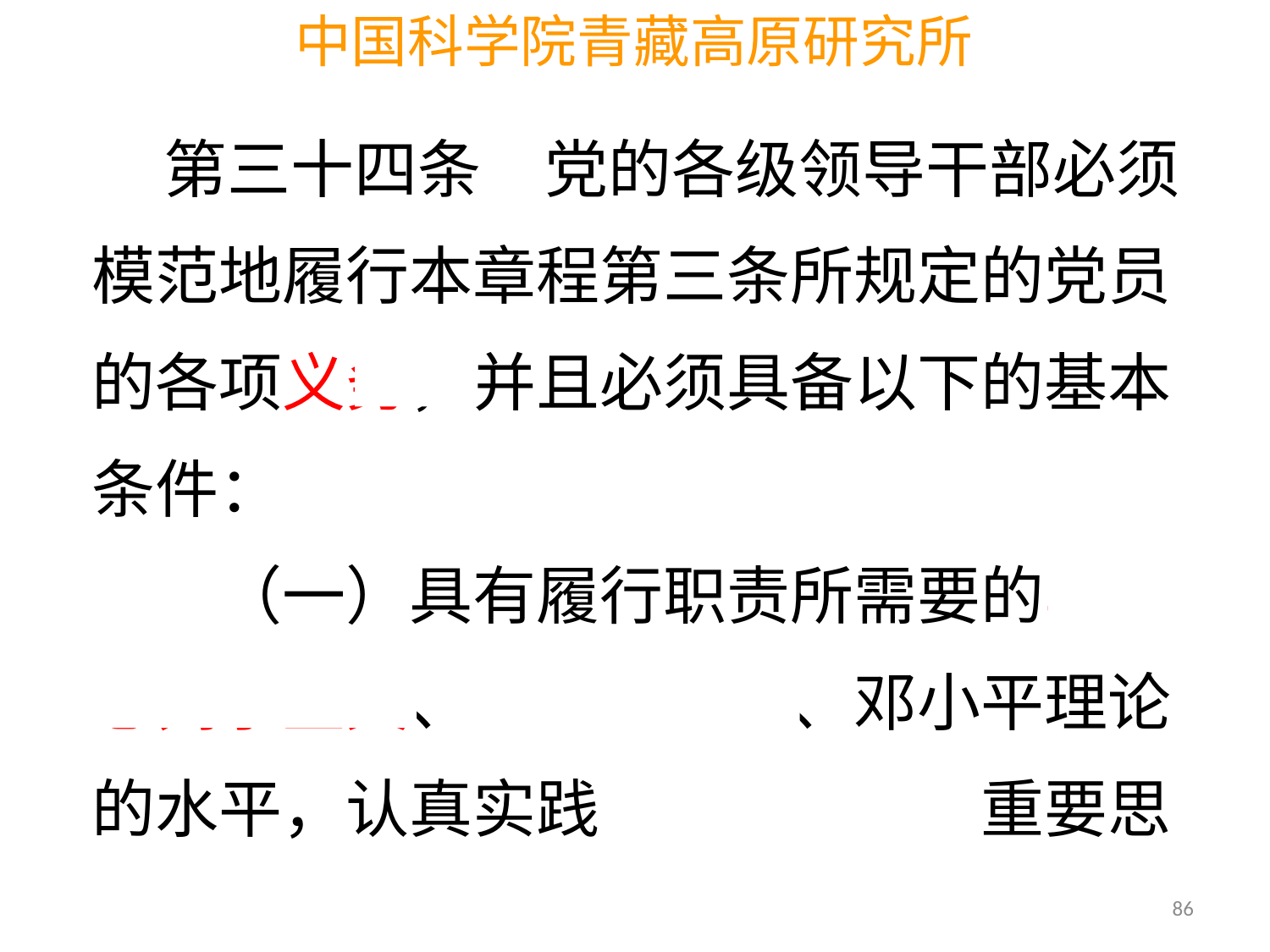

# 第三十四条　党的各级领导干部必须模范地履行本章程第三条所规定的党员的各项义务，并且必须具备以下的基本条件： 　　（一）具有履行职责所需要的马克思列宁主义、毛泽东思想、邓小平理论的水平，认真实践“三个代表”重要思

86